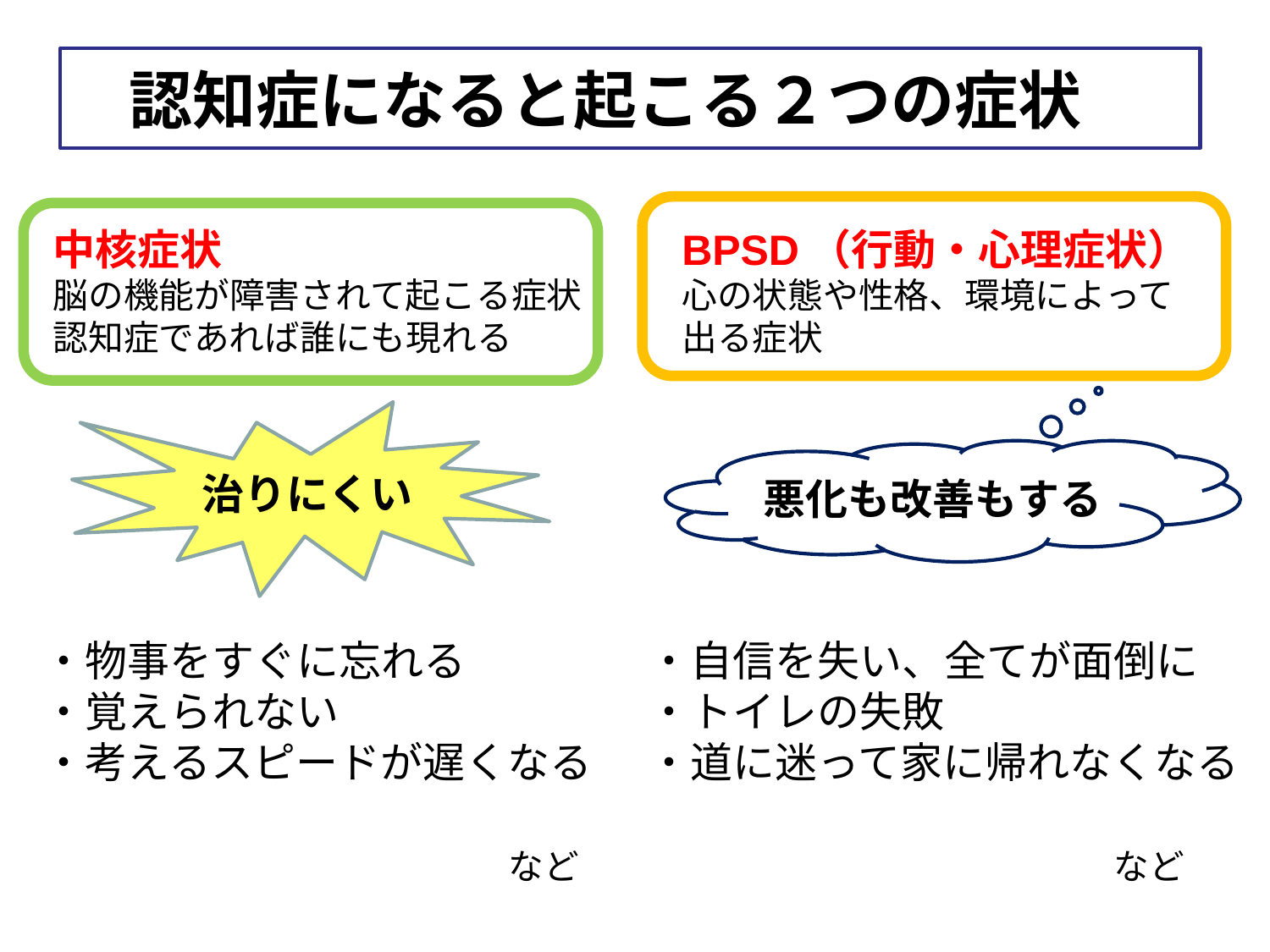

認知症になると起こる２つの症状

中核症状
脳の機能が障害されて起こる症状
認知症であれば誰にも現れる
BPSD（行動・心理症状）
心の状態や性格、環境によって
出る症状
治りにくい
悪化も改善もする
・物事をすぐに忘れる
・覚えられない
・考えるスピードが遅くなる
　　　　　　　　　　　など
・自信を失い、全てが面倒に
・トイレの失敗
・道に迷って家に帰れなくなる
　　　　　　　　　　　など